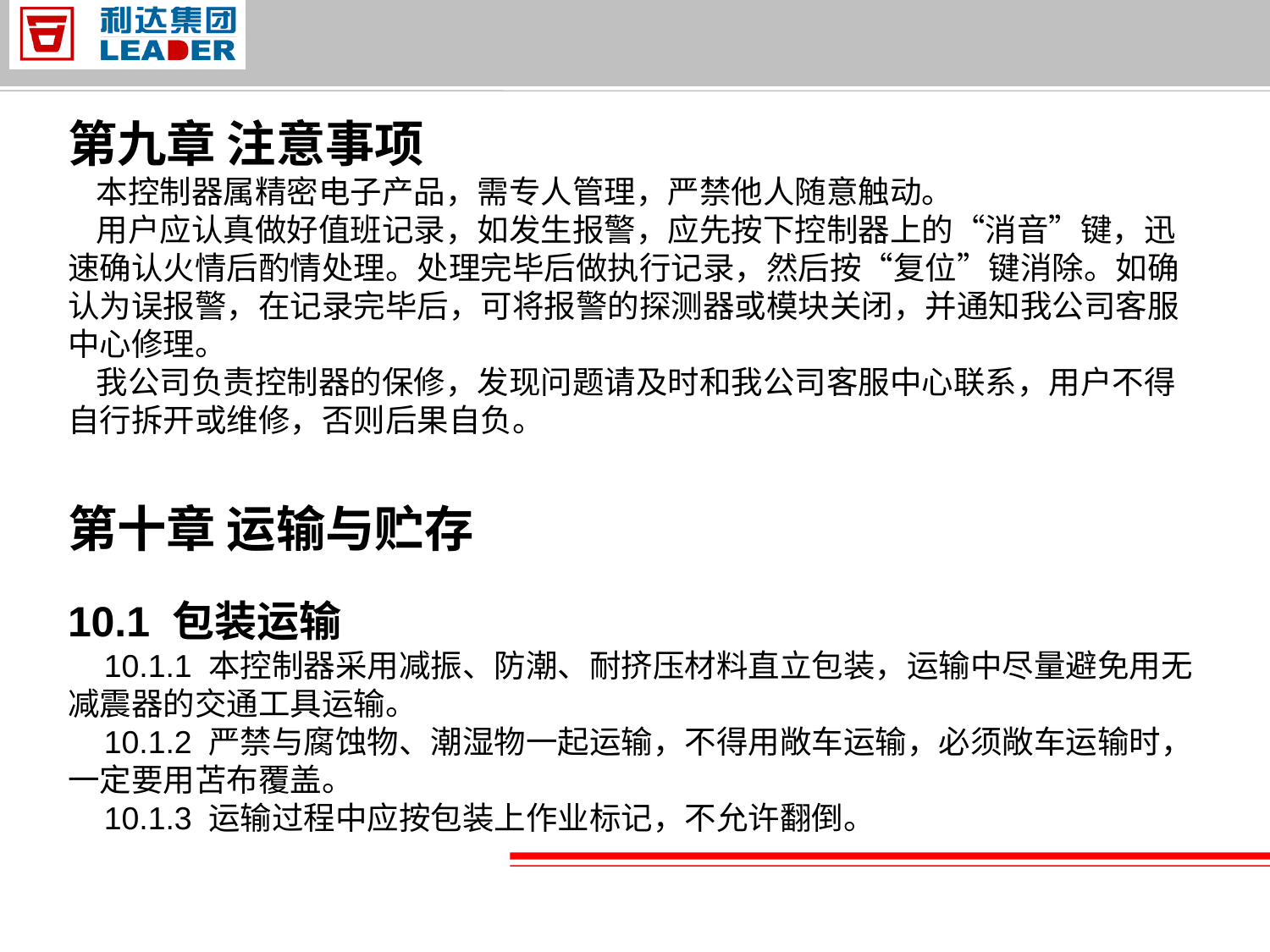

第九章 注意事项
    本控制器属精密电子产品，需专人管理，严禁他人随意触动。
    用户应认真做好值班记录，如发生报警，应先按下控制器上的“消音”键，迅速确认火情后酌情处理。处理完毕后做执行记录，然后按“复位”键消除。如确认为误报警，在记录完毕后，可将报警的探测器或模块关闭，并通知我公司客服中心修理。
    我公司负责控制器的保修，发现问题请及时和我公司客服中心联系，用户不得自行拆开或维修，否则后果自负。
第十章 运输与贮存
10.1 包装运输
    10.1.1 本控制器采用减振、防潮、耐挤压材料直立包装，运输中尽量避免用无减震器的交通工具运输。
    10.1.2 严禁与腐蚀物、潮湿物一起运输，不得用敞车运输，必须敞车运输时，一定要用苫布覆盖。
    10.1.3 运输过程中应按包装上作业标记，不允许翻倒。